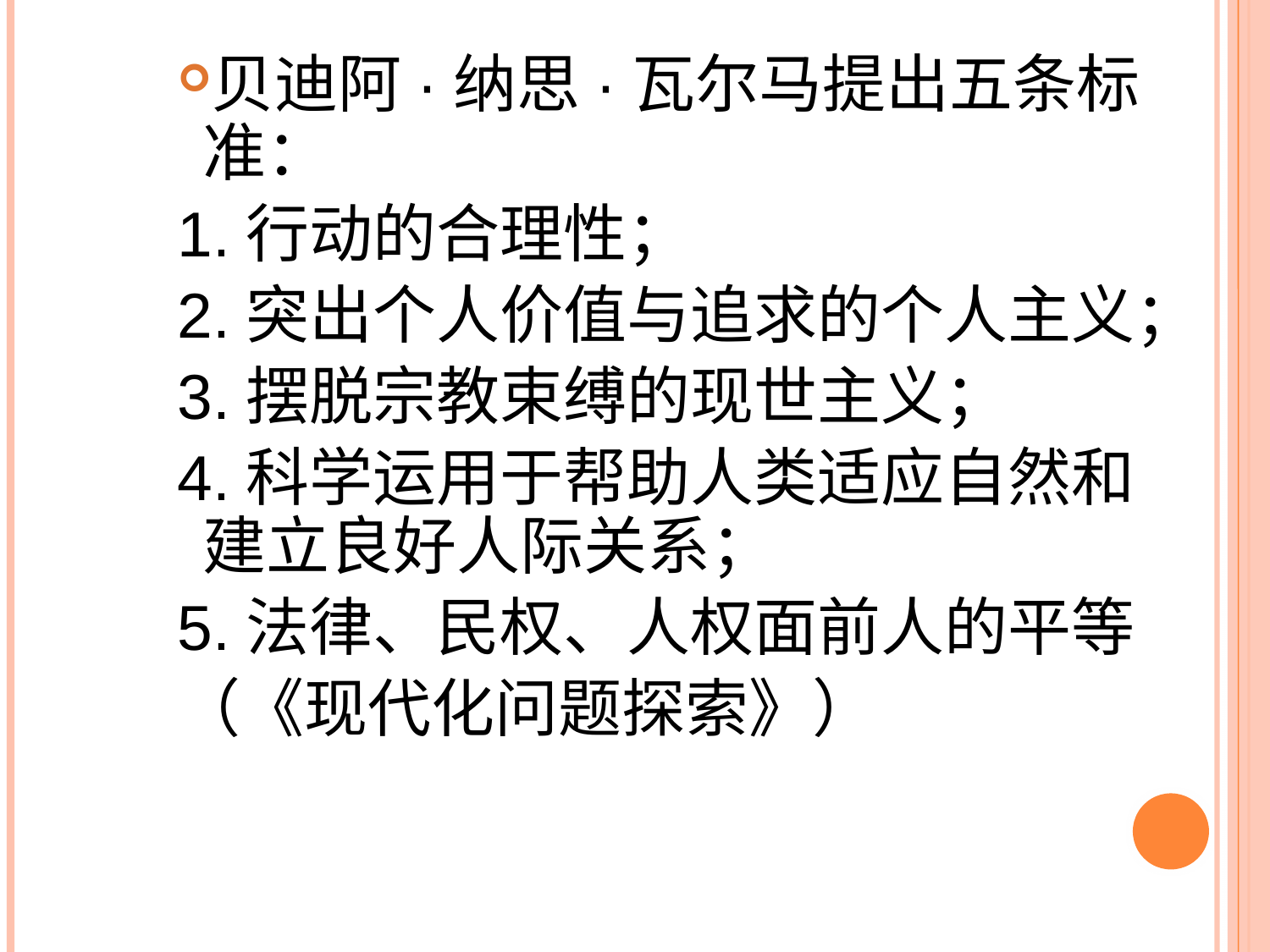

贝迪阿·纳思·瓦尔马提出五条标准：
1.行动的合理性；
2.突出个人价值与追求的个人主义；
3.摆脱宗教束缚的现世主义；
4.科学运用于帮助人类适应自然和建立良好人际关系；
5.法律、民权、人权面前人的平等
（《现代化问题探索》）